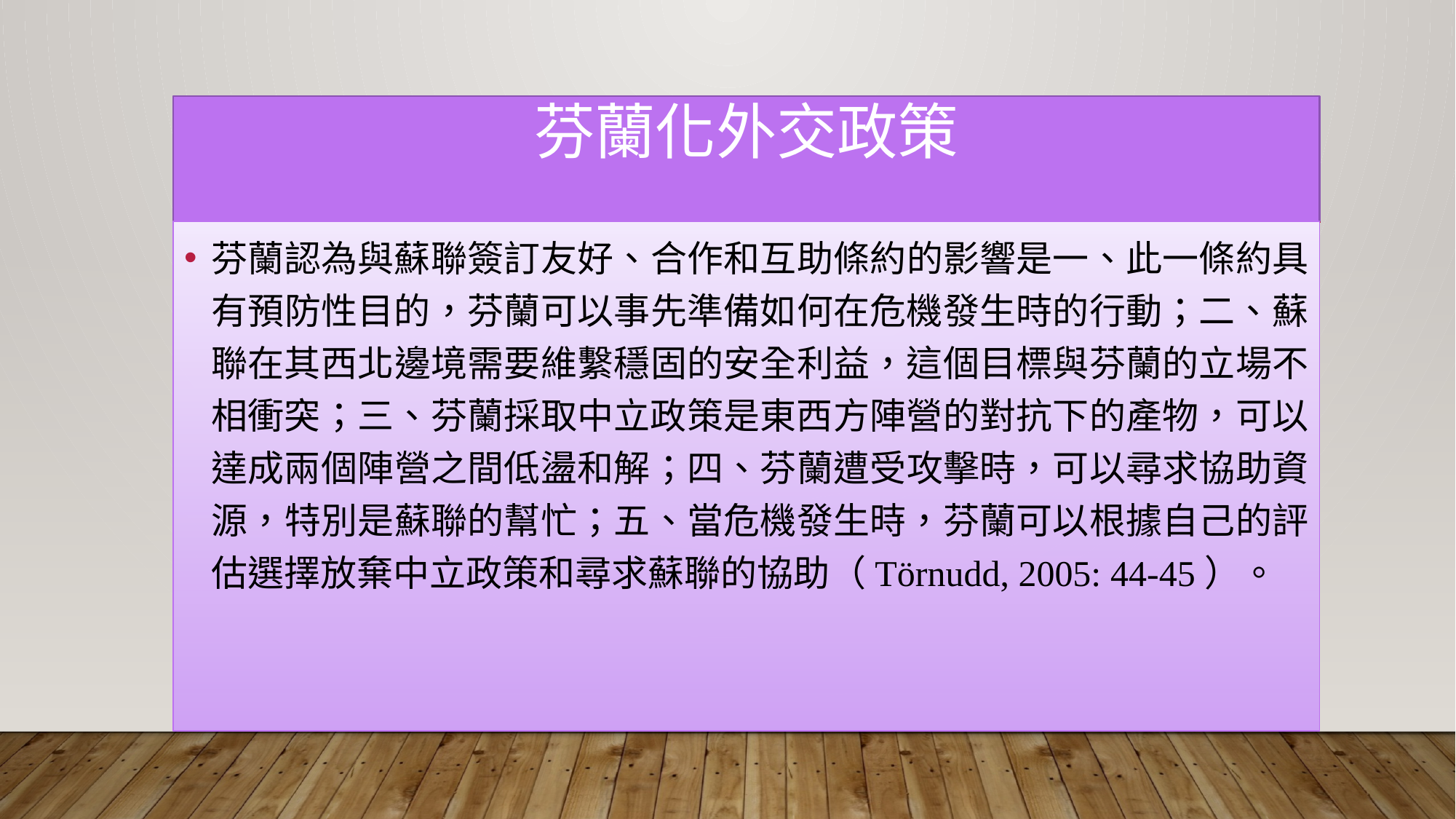

# 芬蘭化外交政策
芬蘭認為與蘇聯簽訂友好、合作和互助條約的影響是一、此一條約具有預防性目的，芬蘭可以事先準備如何在危機發生時的行動；二、蘇聯在其西北邊境需要維繫穩固的安全利益，這個目標與芬蘭的立場不相衝突；三、芬蘭採取中立政策是東西方陣營的對抗下的產物，可以達成兩個陣營之間低盪和解；四、芬蘭遭受攻擊時，可以尋求協助資源，特別是蘇聯的幫忙；五、當危機發生時，芬蘭可以根據自己的評估選擇放棄中立政策和尋求蘇聯的協助（Törnudd, 2005: 44-45）。